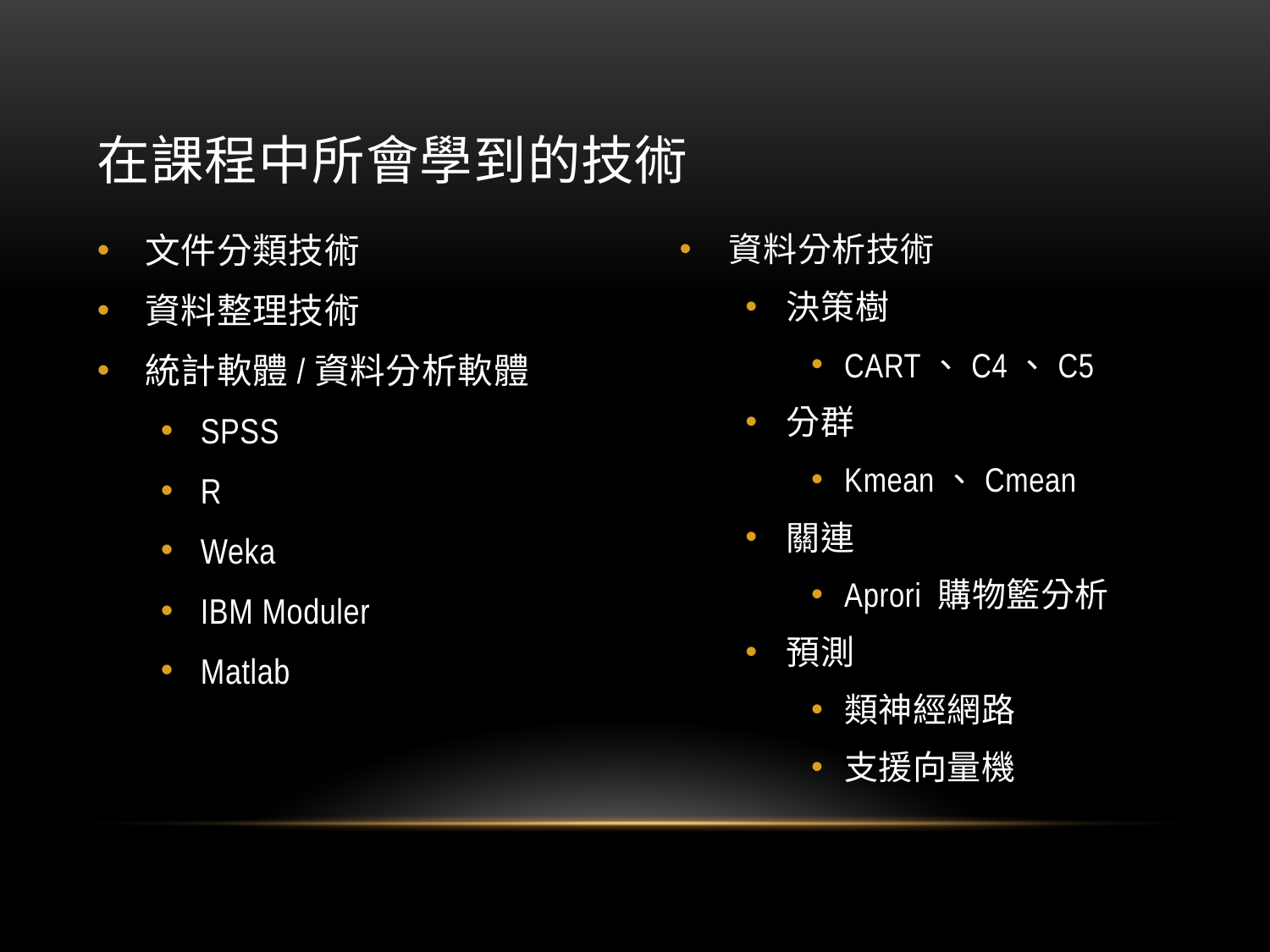

# 在課程中所會學到的技術
文件分類技術
資料整理技術
統計軟體/資料分析軟體
SPSS
R
Weka
IBM Moduler
Matlab

資料分析技術
決策樹
CART、C4、C5
分群
Kmean、Cmean
關連
Aprori 購物籃分析
預測
類神經網路
支援向量機